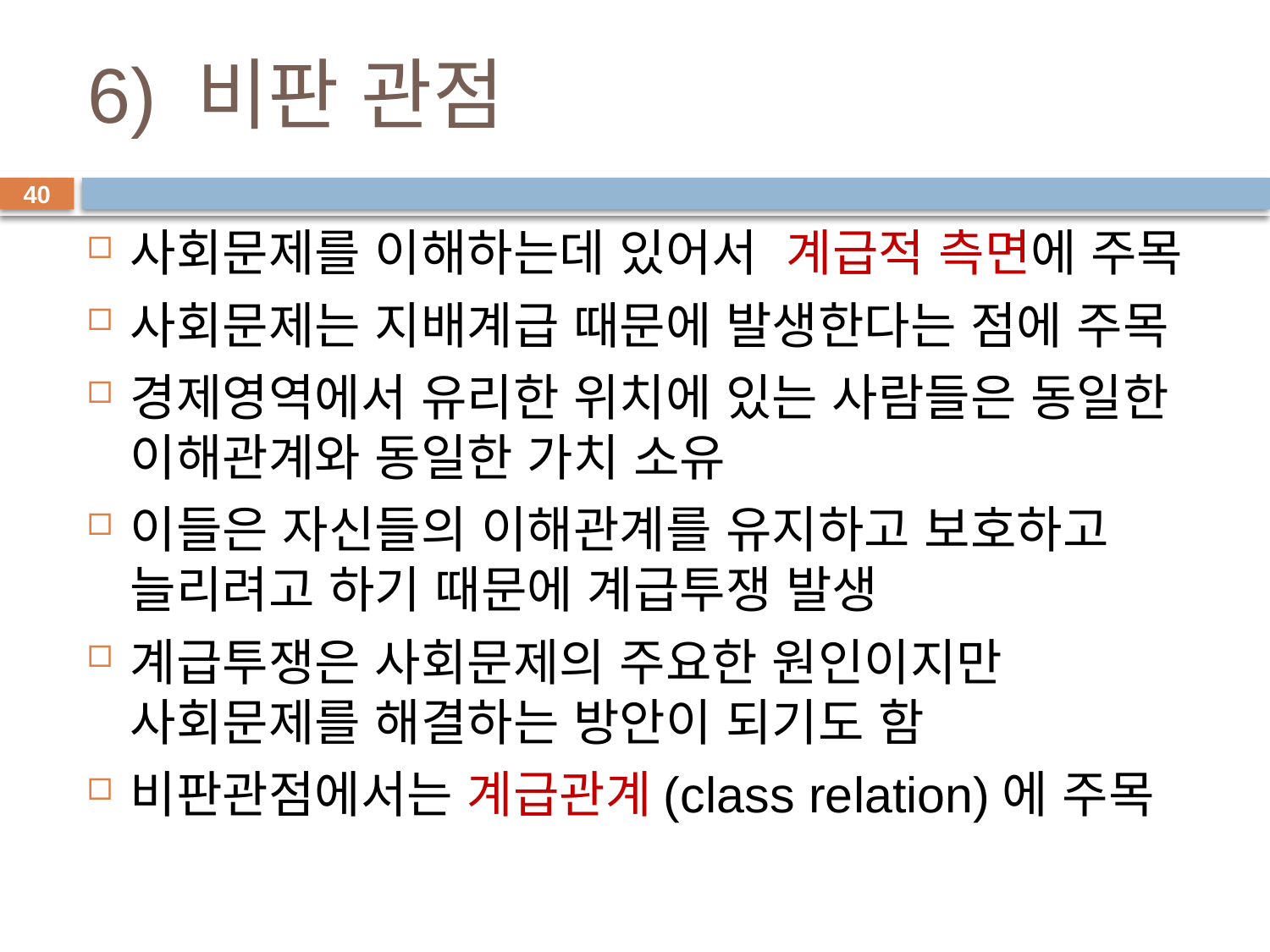

# 6) 비판 관점
40
사회문제를 이해하는데 있어서  계급적 측면에 주목
사회문제는 지배계급 때문에 발생한다는 점에 주목
경제영역에서 유리한 위치에 있는 사람들은 동일한 이해관계와 동일한 가치 소유
이들은 자신들의 이해관계를 유지하고 보호하고 늘리려고 하기 때문에 계급투쟁 발생
계급투쟁은 사회문제의 주요한 원인이지만 사회문제를 해결하는 방안이 되기도 함
비판관점에서는 계급관계(class relation)에 주목